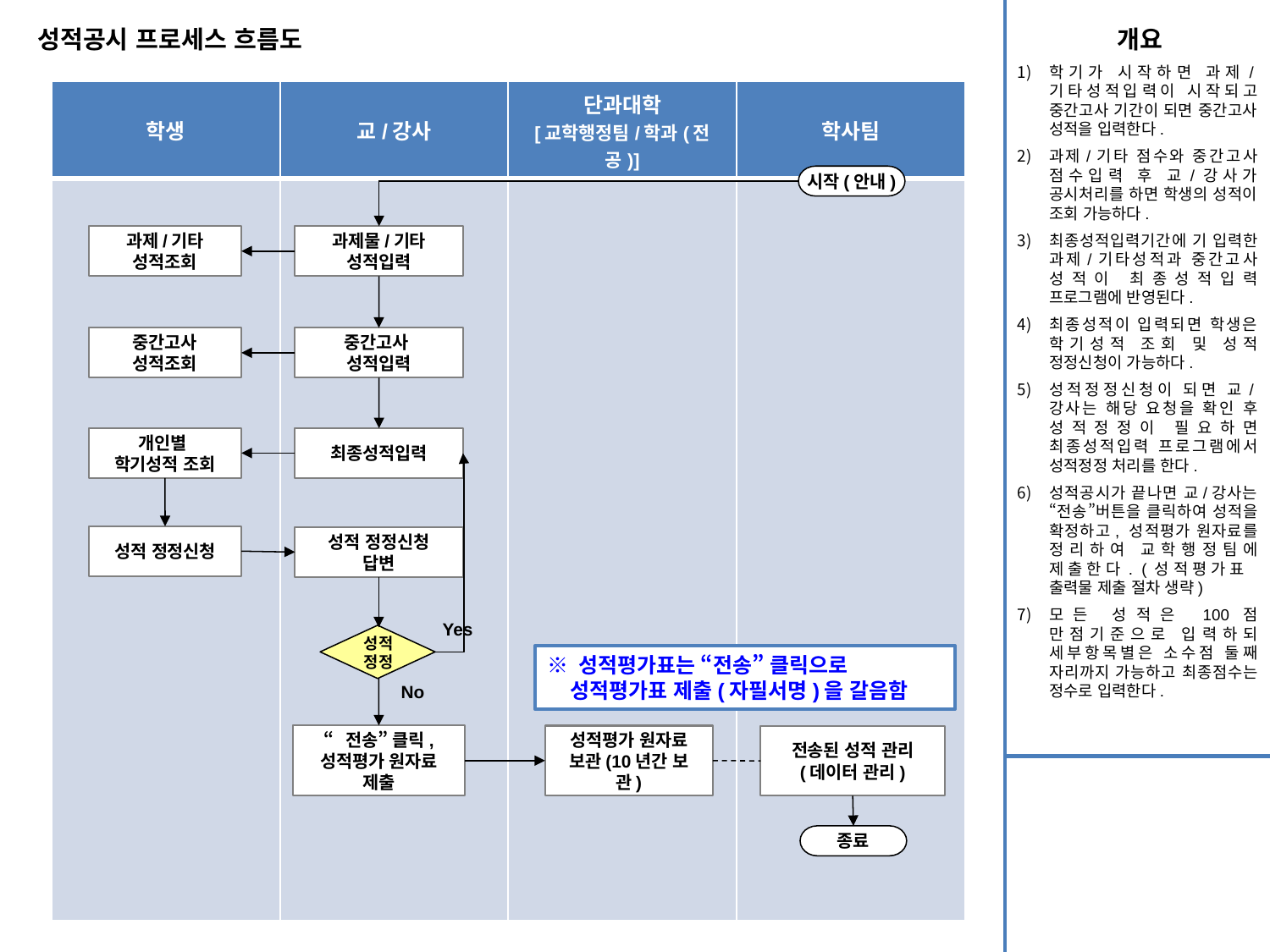

성적공시 프로세스 흐름도
개요
학기가 시작하면 과제/기타성적입력이 시작되고 중간고사 기간이 되면 중간고사 성적을 입력한다.
과제/기타 점수와 중간고사 점수입력 후 교/강사가 공시처리를 하면 학생의 성적이 조회 가능하다.
최종성적입력기간에 기 입력한 과제/기타성적과 중간고사 성적이 최종성적입력 프로그램에 반영된다.
최종성적이 입력되면 학생은 학기성적 조회 및 성적 정정신청이 가능하다.
성적정정신청이 되면 교/강사는 해당 요청을 확인 후 성적정정이 필요하면 최종성적입력 프로그램에서 성적정정 처리를 한다.
성적공시가 끝나면 교/강사는 “전송”버튼을 클릭하여 성적을 확정하고, 성적평가 원자료를 정리하여 교학행정팀에 제출한다. (성적평가표
출력물 제출 절차 생략)
모든 성적은 100점 만점기준으로 입력하되 세부항목별은 소수점 둘째 자리까지 가능하고 최종점수는 정수로 입력한다.
| 학생 | 교/강사 | 단과대학 [교학행정팀/학과(전공)] | 학사팀 |
| --- | --- | --- | --- |
|  |  |  |  |
시작(안내)
과제/기타
성적조회
과제물/기타
성적입력
중간고사
성적조회
중간고사
성적입력
개인별
학기성적 조회
최종성적입력
성적 정정신청
성적 정정신청
답변
Yes

성적
정정
※ 성적평가표는 “전송” 클릭으로
   성적평가표 제출(자필서명)을 갈음함
No
“전송” 클릭,
성적평가 원자료
제출
성적평가 원자료 보관(10년간 보관)
전송된 성적 관리
(데이터 관리)
종료